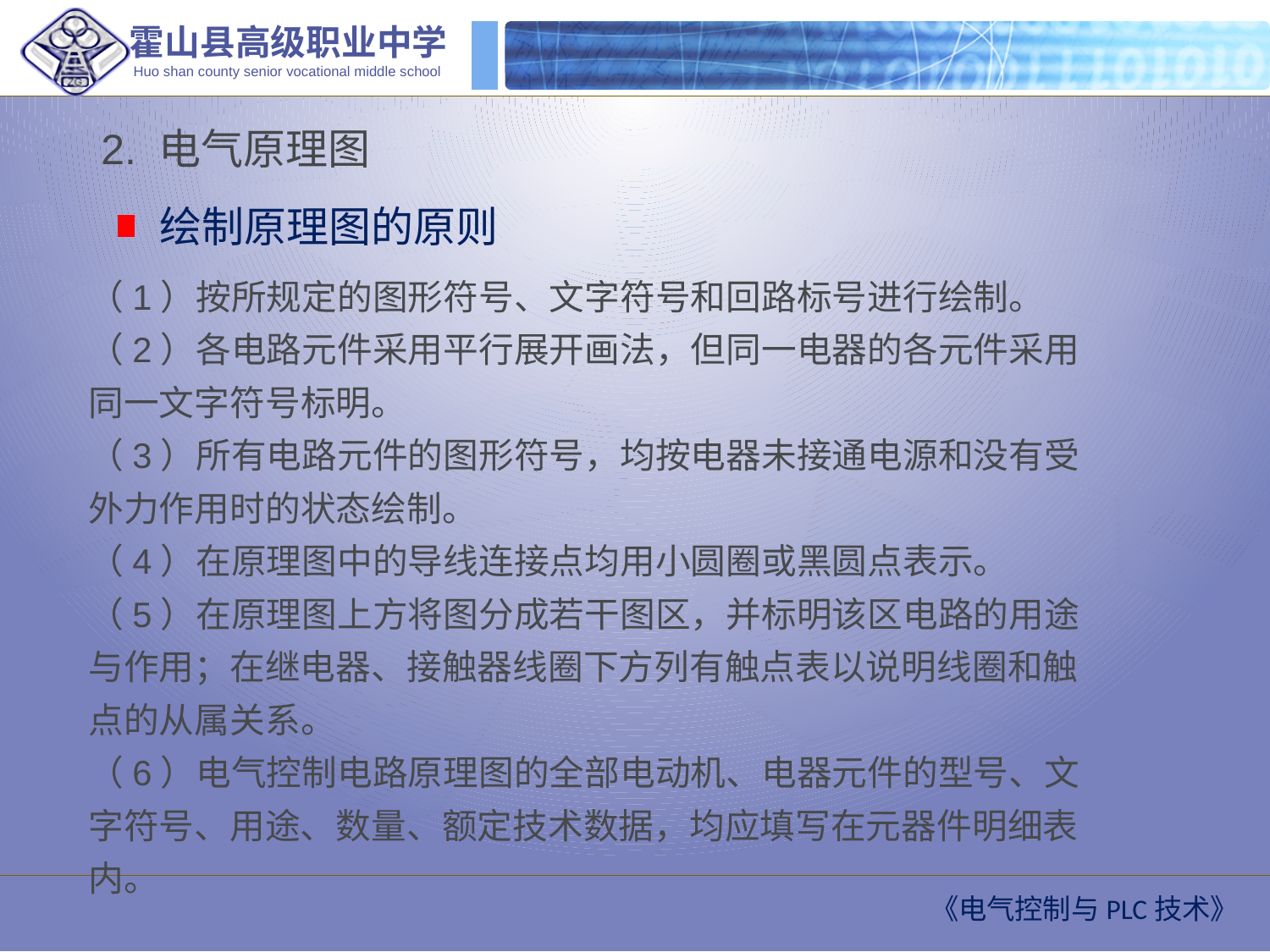

2. 电气原理图
绘制原理图的原则

（1）按所规定的图形符号、文字符号和回路标号进行绘制。
（2）各电路元件采用平行展开画法，但同一电器的各元件采用同一文字符号标明。
（3）所有电路元件的图形符号，均按电器未接通电源和没有受外力作用时的状态绘制。
（4）在原理图中的导线连接点均用小圆圈或黑圆点表示。
（5）在原理图上方将图分成若干图区，并标明该区电路的用途与作用；在继电器、接触器线圈下方列有触点表以说明线圈和触点的从属关系。
（6）电气控制电路原理图的全部电动机、电器元件的型号、文字符号、用途、数量、额定技术数据，均应填写在元器件明细表内。